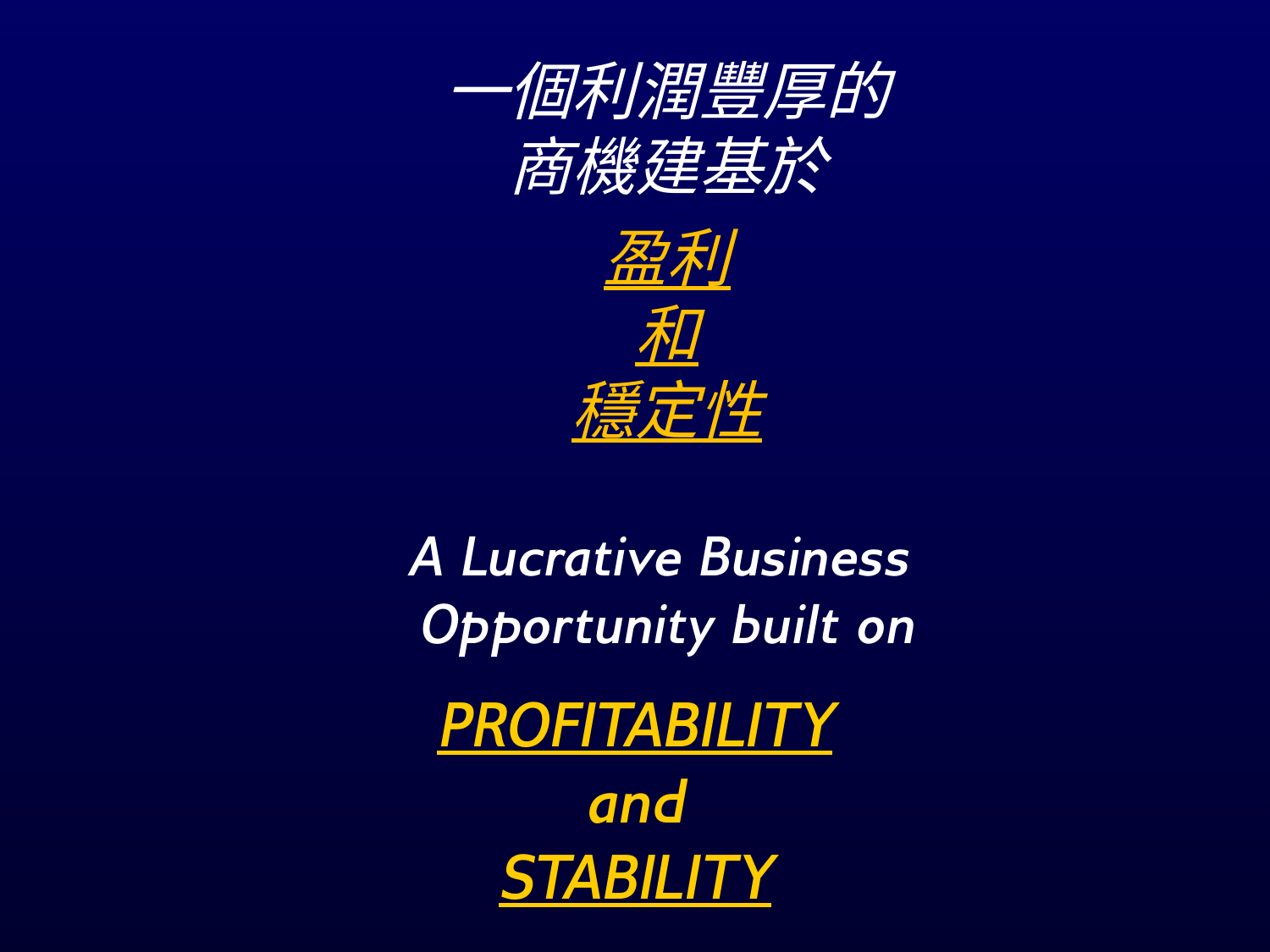

一個利潤豐厚的
商機建基於
A Lucrative Business Opportunity built on
盈利
和
穩定性
A Lucrative Business
Opportunity built on
PROFITABILITY
and
STABILITY
PROFITABILITY
and
STABILITY